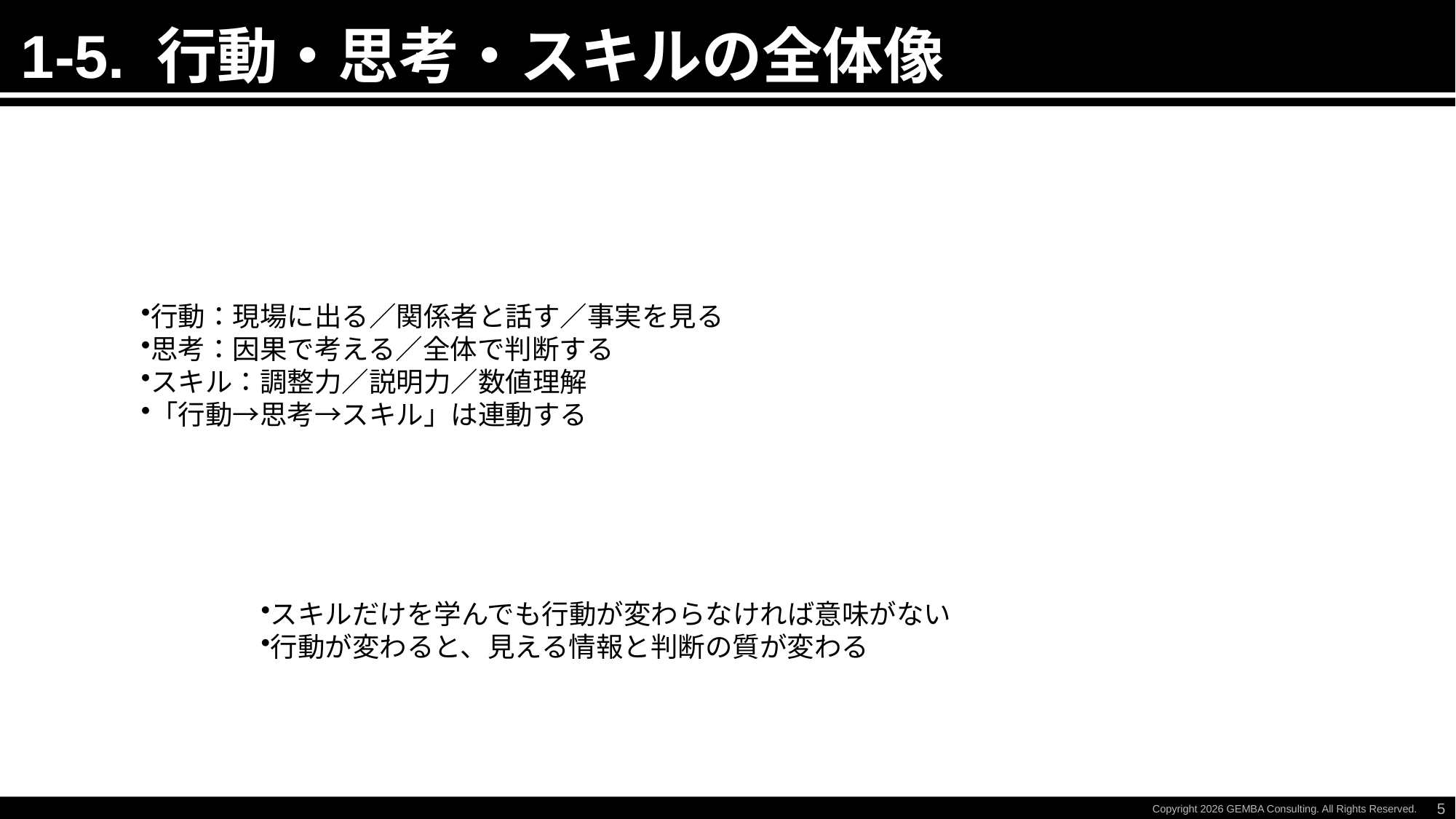

1-5. 行動・思考・スキルの全体像
行動：現場に出る／関係者と話す／事実を見る
思考：因果で考える／全体で判断する
スキル：調整力／説明力／数値理解
「行動→思考→スキル」は連動する
スキルだけを学んでも行動が変わらなければ意味がない
行動が変わると、見える情報と判断の質が変わる
5